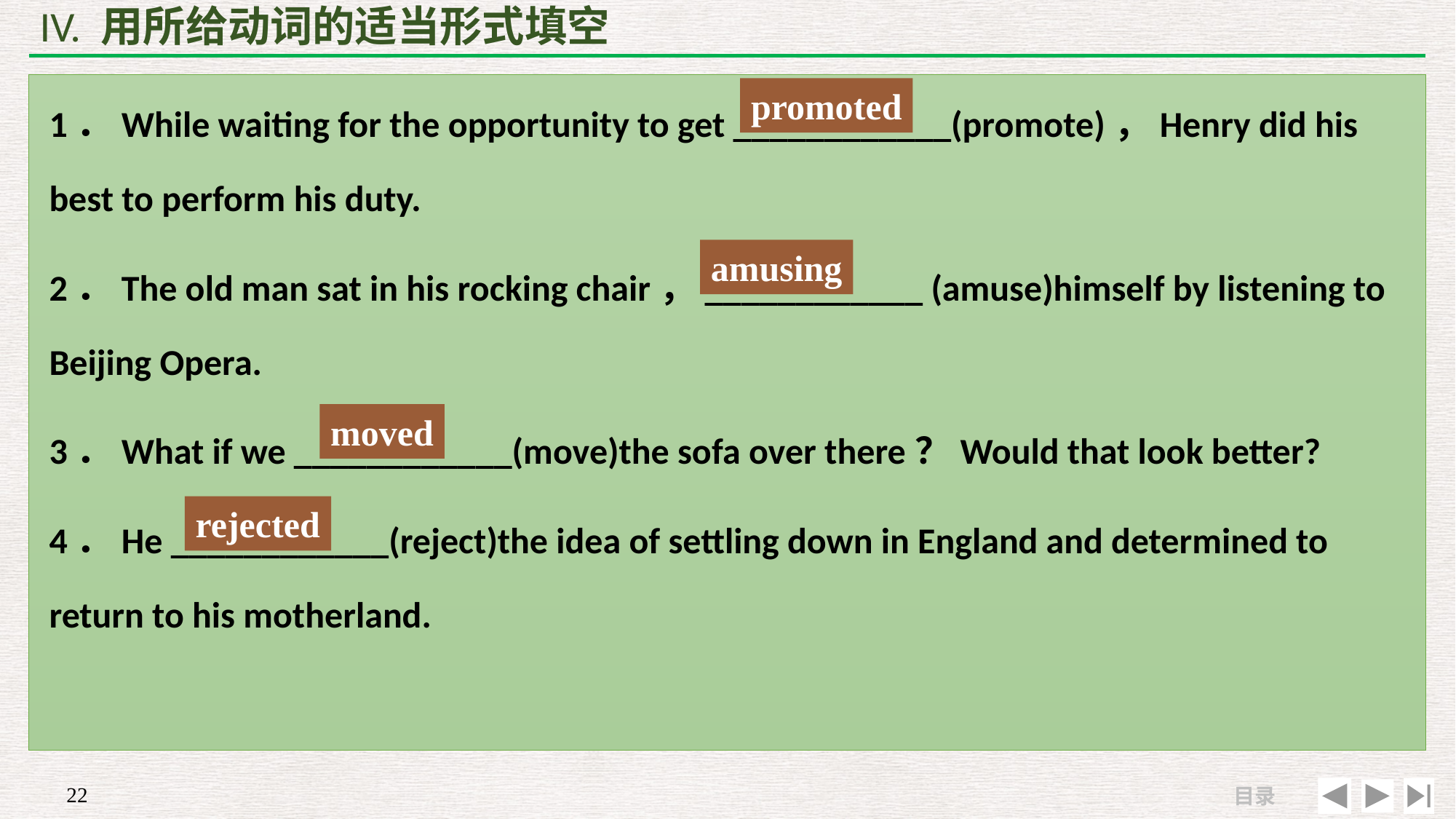

# IV. 用所给动词的适当形式填空
1．While waiting for the opportunity to get ____________(promote)，Henry did his best to perform his duty.
2．The old man sat in his rocking chair，____________ (amuse)himself by listening to Beijing Opera.
3．What if we ____________(move)the sofa over there？Would that look better?
4．He ____________(reject)the idea of settling down in England and determined to return to his motherland.

promoted
amusing
moved
rejected